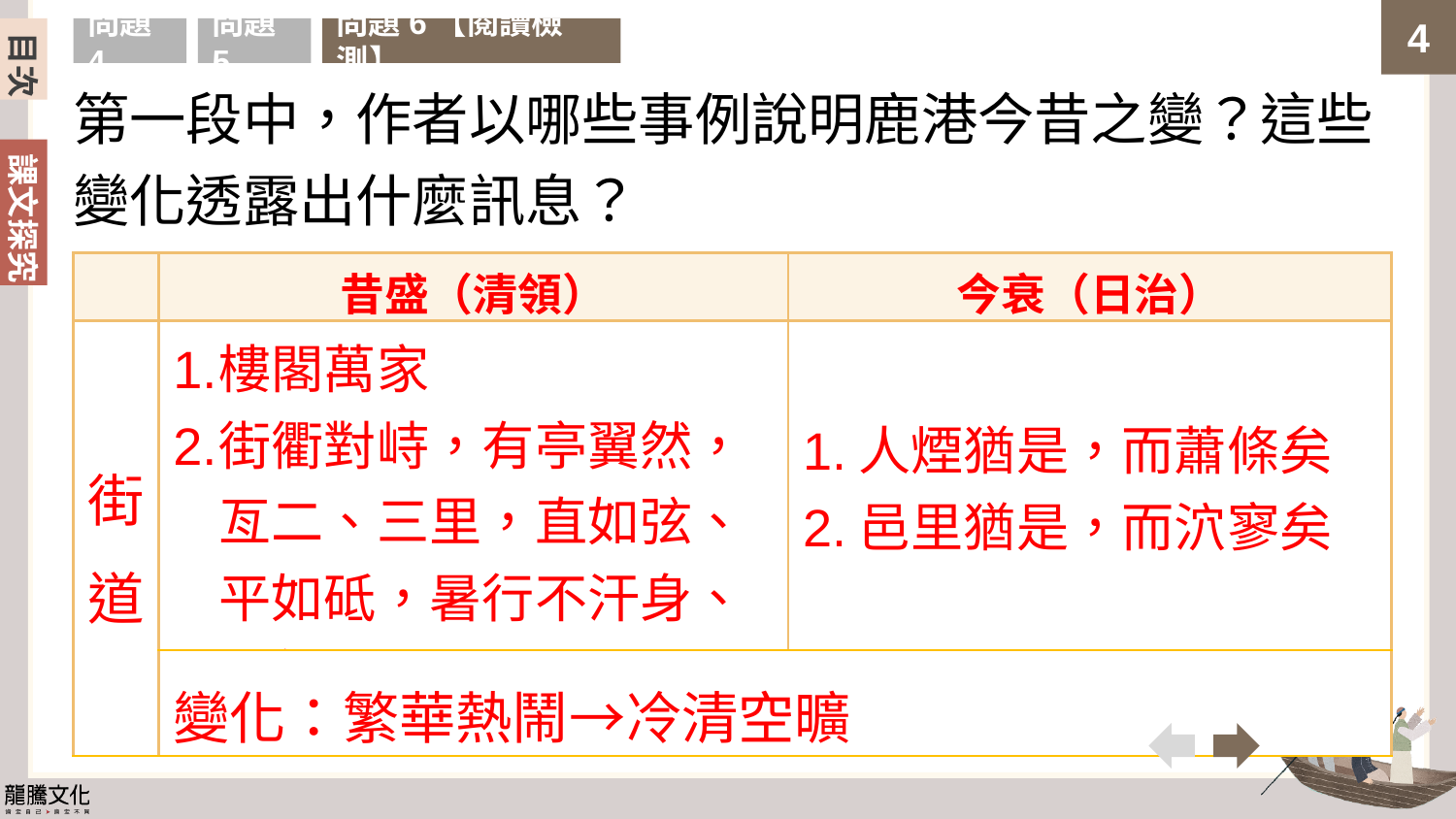

目次
問題4
問題5
問題6【閱讀檢測】
第一段中，作者以哪些事例說明鹿港今昔之變？這些變化透露出什麼訊息？
|  | 昔盛（清領） | 今衰（日治） |
| --- | --- | --- |
| 街道 | 樓閣萬家 街衢對峙，有亭翼然，亙二、三里，直如弦、平如砥，暑行不汗身、雨行不濡履 | 1.人煙猶是，而蕭條矣 2.邑里猶是，而泬寥矣 |
|  | 變化：繁華熱鬧→冷清空曠 |  |